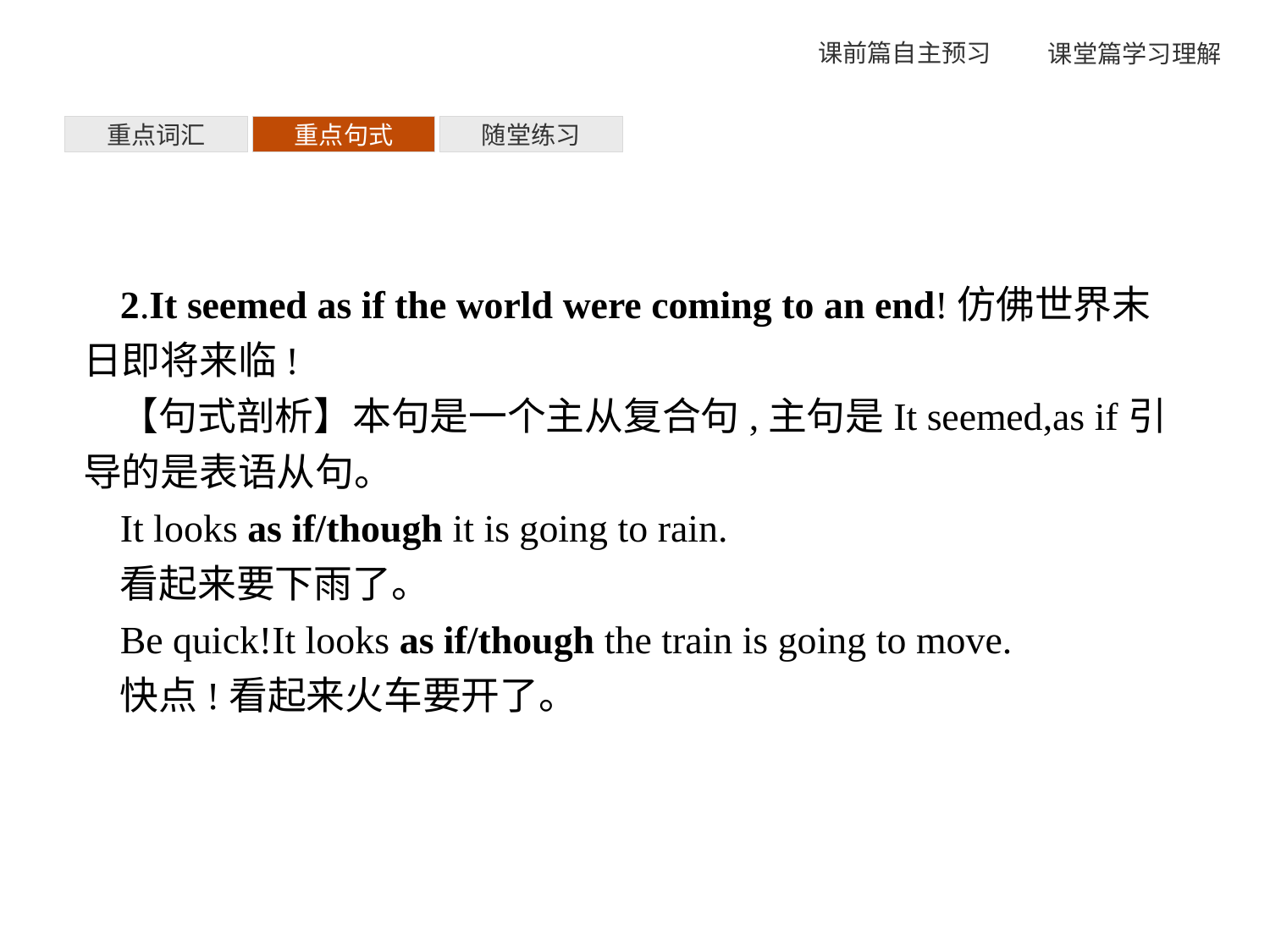

重点词汇
重点句式
随堂练习
2.It seemed as if the world were coming to an end!仿佛世界末日即将来临!
【句式剖析】本句是一个主从复合句,主句是It seemed,as if引导的是表语从句。
It looks as if/though it is going to rain.
看起来要下雨了。
Be quick!It looks as if/though the train is going to move.
快点!看起来火车要开了。